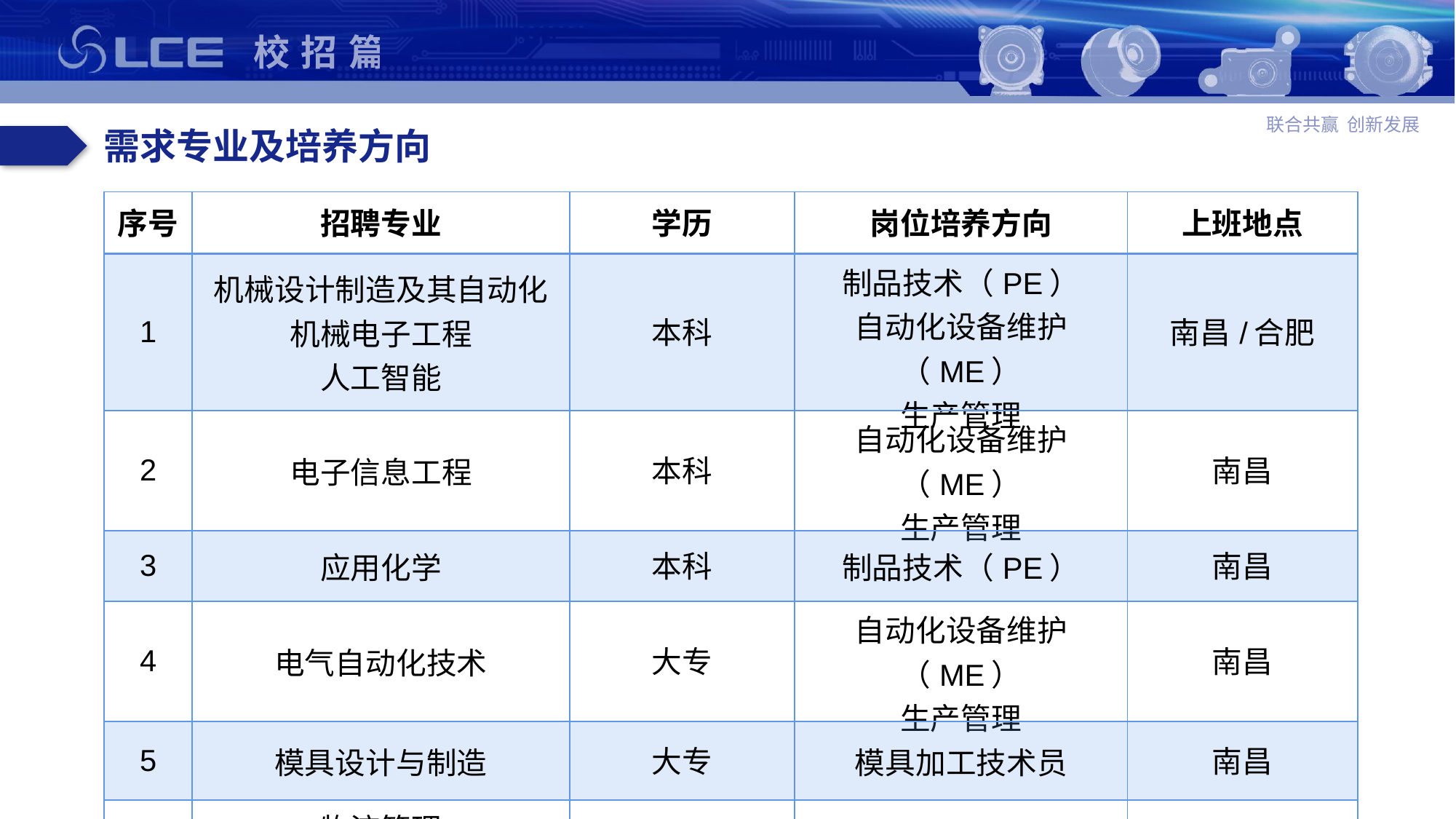

需求专业及培养方向

| 序号 | 招聘专业 | 学历 | 岗位培养方向 | 上班地点 |
| --- | --- | --- | --- | --- |
| 1 | 机械设计制造及其自动化机械电子工程 人工智能 | 本科 | 制品技术（PE） 自动化设备维护（ME） 生产管理 | 南昌/合肥 |
| 2 | 电子信息工程 | 本科 | 自动化设备维护（ME） 生产管理 | 南昌 |
| 3 | 应用化学 | 本科 | 制品技术（PE） | 南昌 |
| 4 | 电气自动化技术 | 大专 | 自动化设备维护（ME） 生产管理 | 南昌 |
| 5 | 模具设计与制造 | 大专 | 模具加工技术员 | 南昌 |
| 6 | 物流管理 管理科学 | 本科 | 生产管理 | 南昌 |